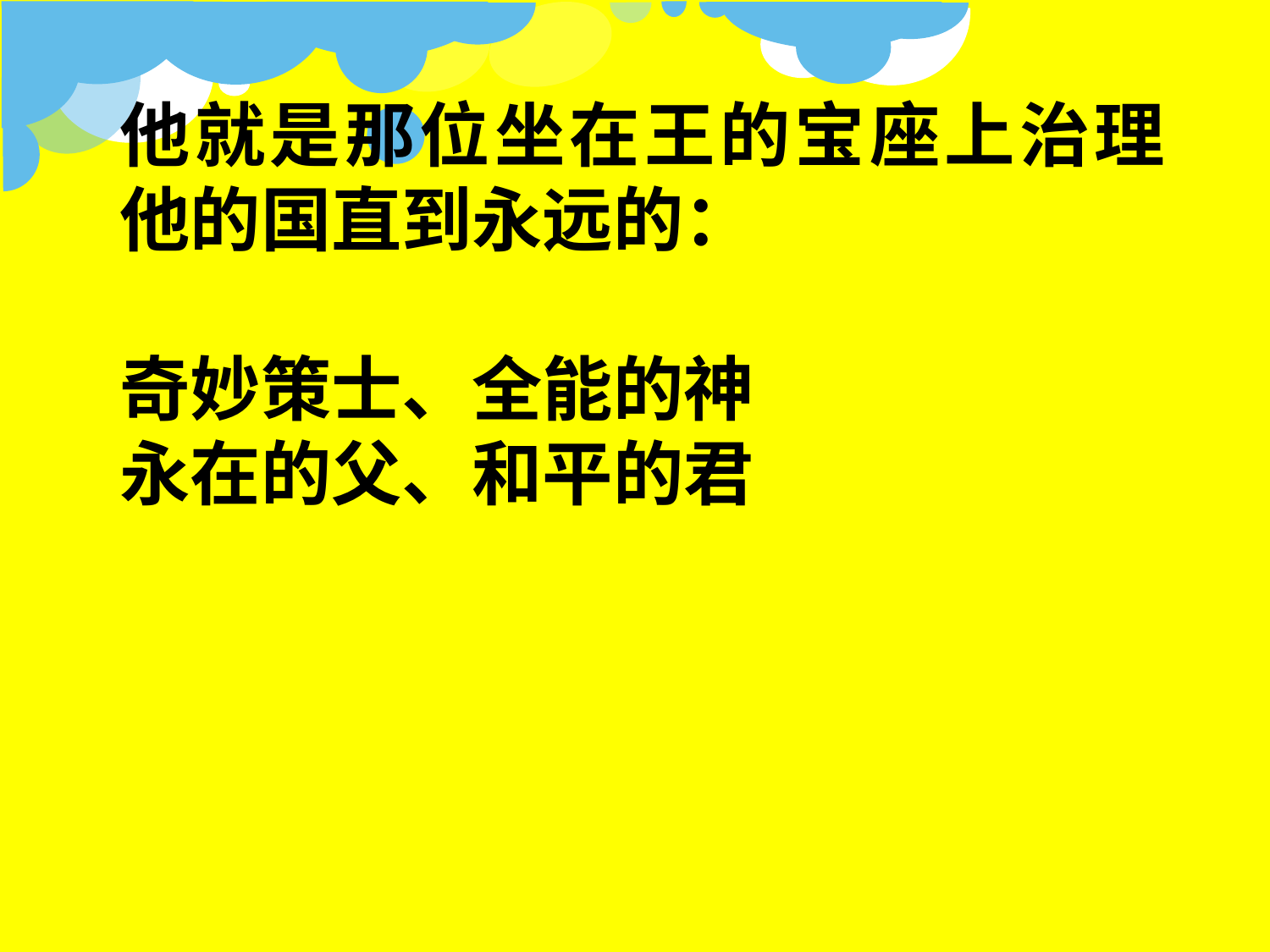

他就是那位坐在王的宝座上治理他的国直到永远的：

奇妙策士、全能的神
永在的父、和平的君